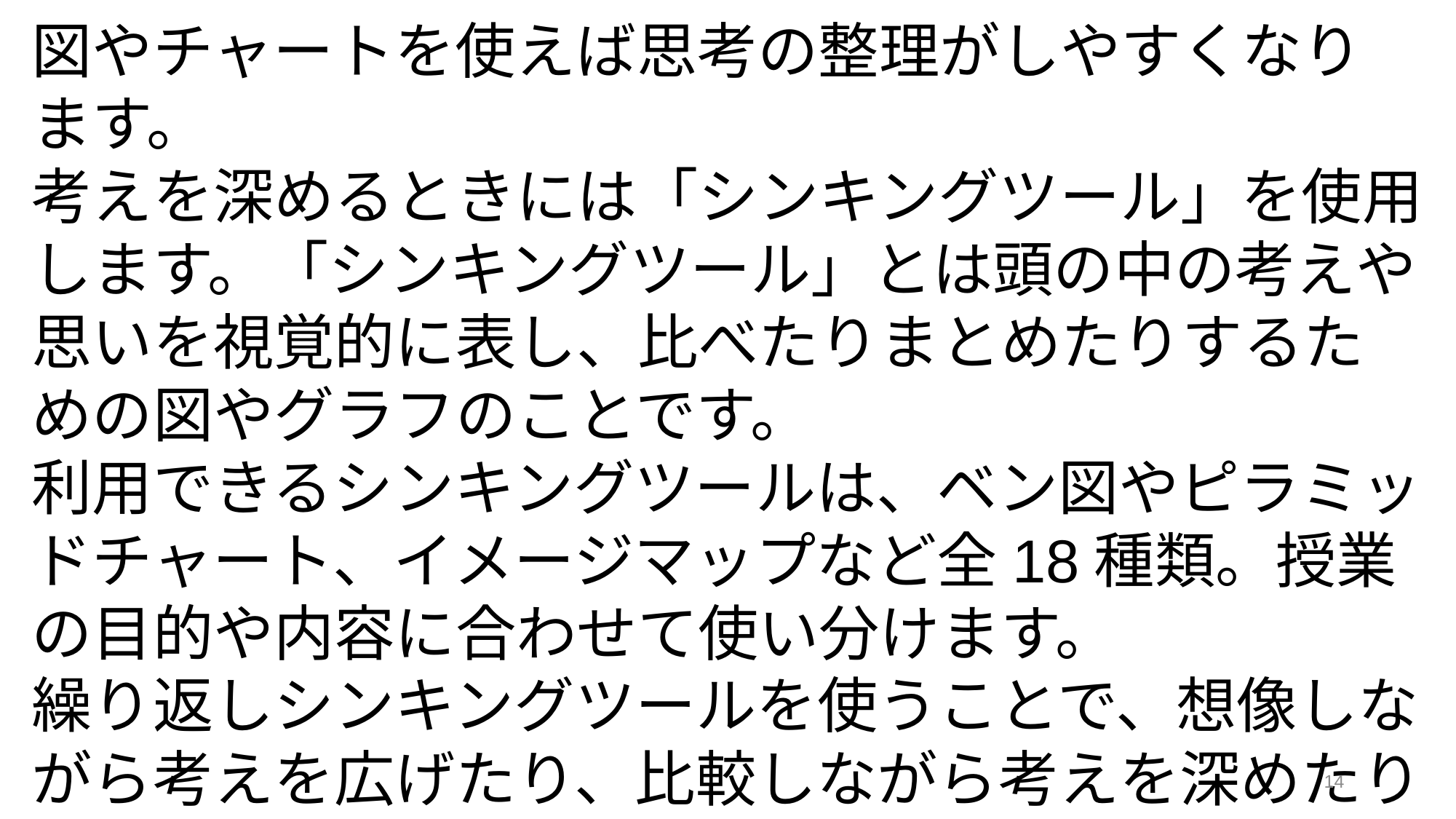

図やチャートを使えば思考の整理がしやすくなります。
考えを深めるときには「シンキングツール」を使用します。「シンキングツール」とは頭の中の考えや思いを視覚的に表し、比べたりまとめたりするための図やグラフのことです。
利用できるシンキングツールは、ベン図やピラミッドチャート、イメージマップなど全18種類。授業の目的や内容に合わせて使い分けます。
繰り返しシンキングツールを使うことで、想像しながら考えを広げたり、比較しながら考えを深めたりする思考力が養われます。
14